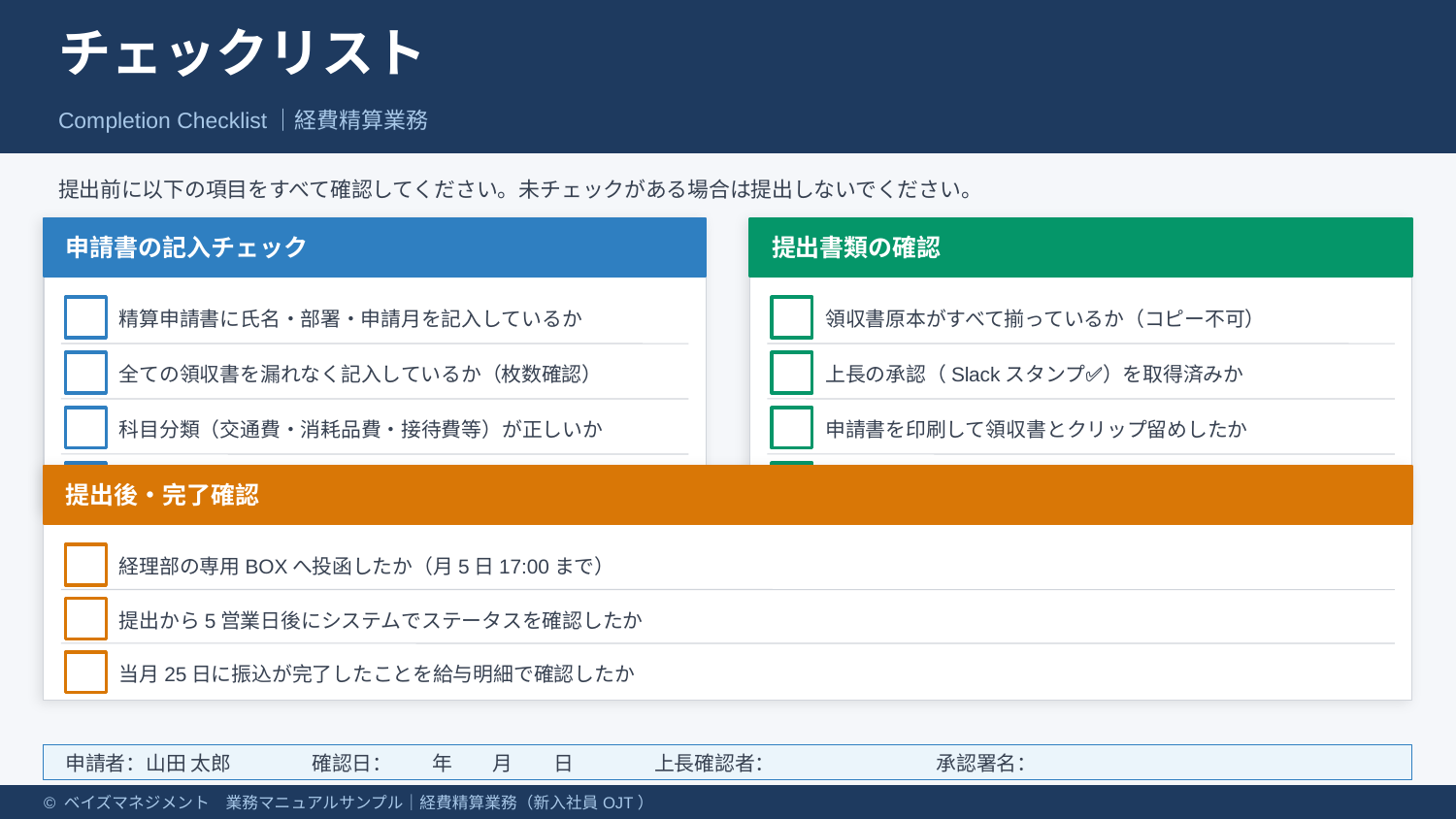

チェックリスト
Completion Checklist｜経費精算業務
提出前に以下の項目をすべて確認してください。未チェックがある場合は提出しないでください。

申請書の記入チェック
提出書類の確認

精算申請書に氏名・部署・申請月を記入しているか
領収書原本がすべて揃っているか（コピー不可）

全ての領収書を漏れなく記入しているか（枚数確認）
上長の承認（Slackスタンプ✅）を取得済みか

科目分類（交通費・消耗品費・接待費等）が正しいか
申請書を印刷して領収書とクリップ留めしたか

合計金額が領収書の合計と一致しているか
電子申請（経費精算システム）の入力も完了したか

提出後・完了確認

経理部の専用BOXへ投函したか（月5日17:00まで）

提出から5営業日後にシステムでステータスを確認したか

当月25日に振込が完了したことを給与明細で確認したか

申請者：山田 太郎　　　　確認日：　　年　　月　　日　　　　上長確認者：　　　　　　　　承認署名：

© ベイズマネジメント　業務マニュアルサンプル｜経費精算業務（新入社員OJT）